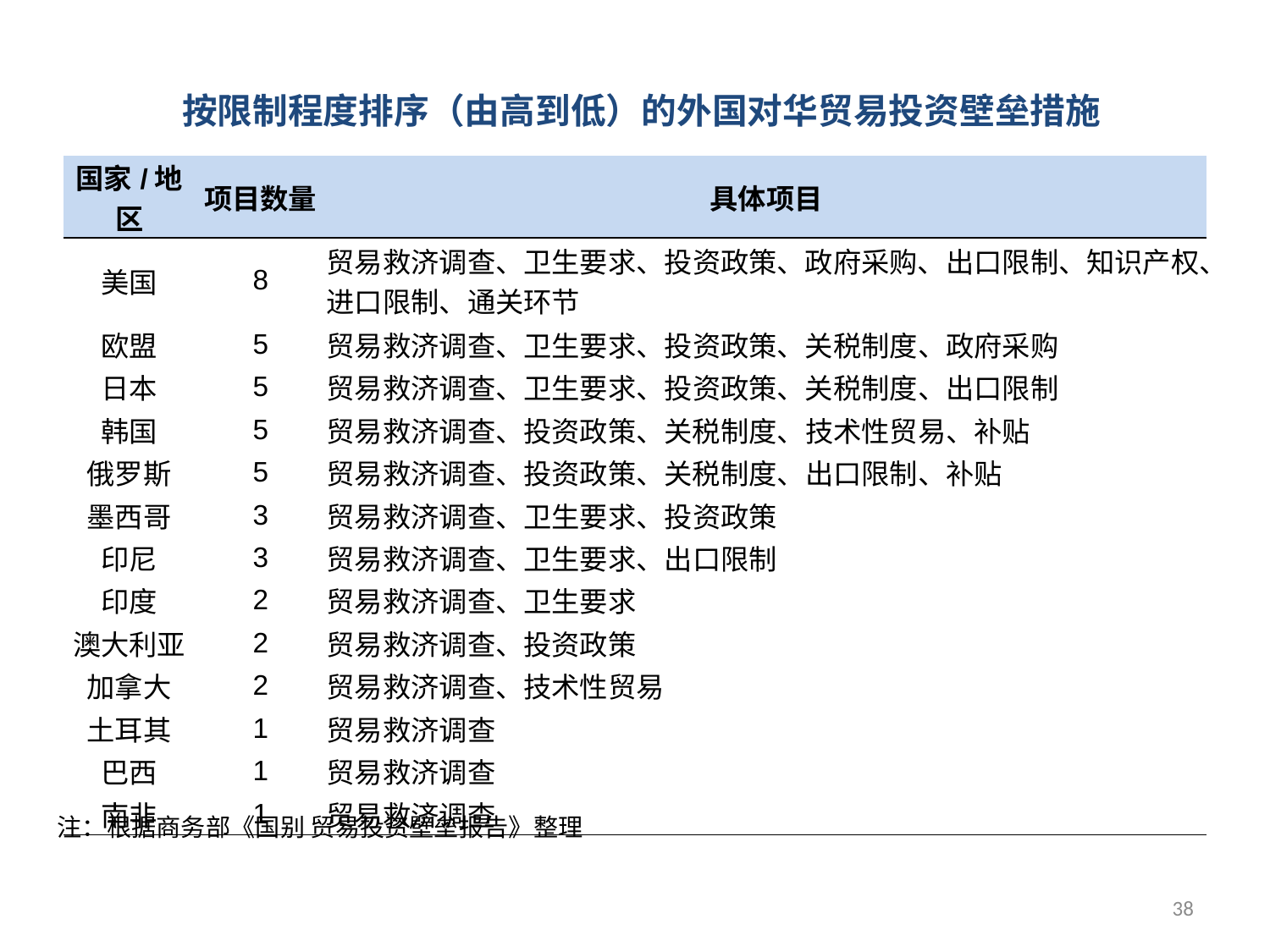

按限制程度排序（由高到低）的外国对华贸易投资壁垒措施
| 国家/地区 | 项目数量 | 具体项目 |
| --- | --- | --- |
| 美国 | 8 | 贸易救济调查、卫生要求、投资政策、政府采购、出口限制、知识产权、进口限制、通关环节 |
| 欧盟 | 5 | 贸易救济调查、卫生要求、投资政策、关税制度、政府采购 |
| 日本 | 5 | 贸易救济调查、卫生要求、投资政策、关税制度、出口限制 |
| 韩国 | 5 | 贸易救济调查、投资政策、关税制度、技术性贸易、补贴 |
| 俄罗斯 | 5 | 贸易救济调查、投资政策、关税制度、出口限制、补贴 |
| 墨西哥 | 3 | 贸易救济调查、卫生要求、投资政策 |
| 印尼 | 3 | 贸易救济调查、卫生要求、出口限制 |
| 印度 | 2 | 贸易救济调查、卫生要求 |
| 澳大利亚 | 2 | 贸易救济调查、投资政策 |
| 加拿大 | 2 | 贸易救济调查、技术性贸易 |
| 土耳其 | 1 | 贸易救济调查 |
| 巴西 | 1 | 贸易救济调查 |
| 南非 | 1 | 贸易救济调查 |
注：根据商务部《国别 贸易投资壁垒报告》整理
38